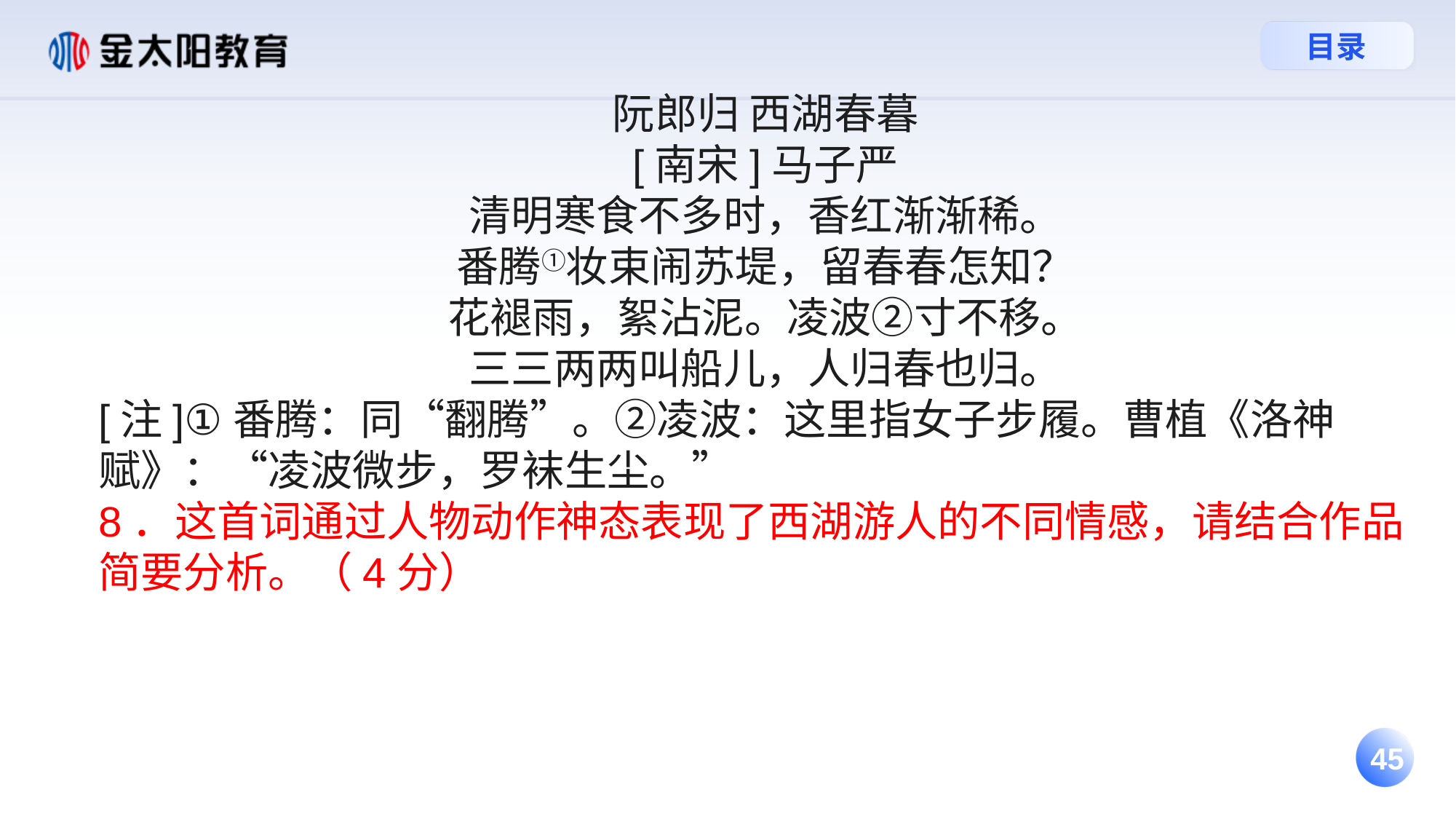

阮郎归 西湖春暮
[南宋]马子严
清明寒食不多时，香红渐渐稀。
番腾①妆束闹苏堤，留春春怎知？
花褪雨，絮沾泥。凌波②寸不移。
三三两两叫船儿，人归春也归。
[注]①番腾：同“翻腾”。②凌波：这里指女子步履。曹植《洛神赋》：“凌波微步，罗袜生尘。”
8．这首词通过人物动作神态表现了西湖游人的不同情感，请结合作品简要分析。（4分）